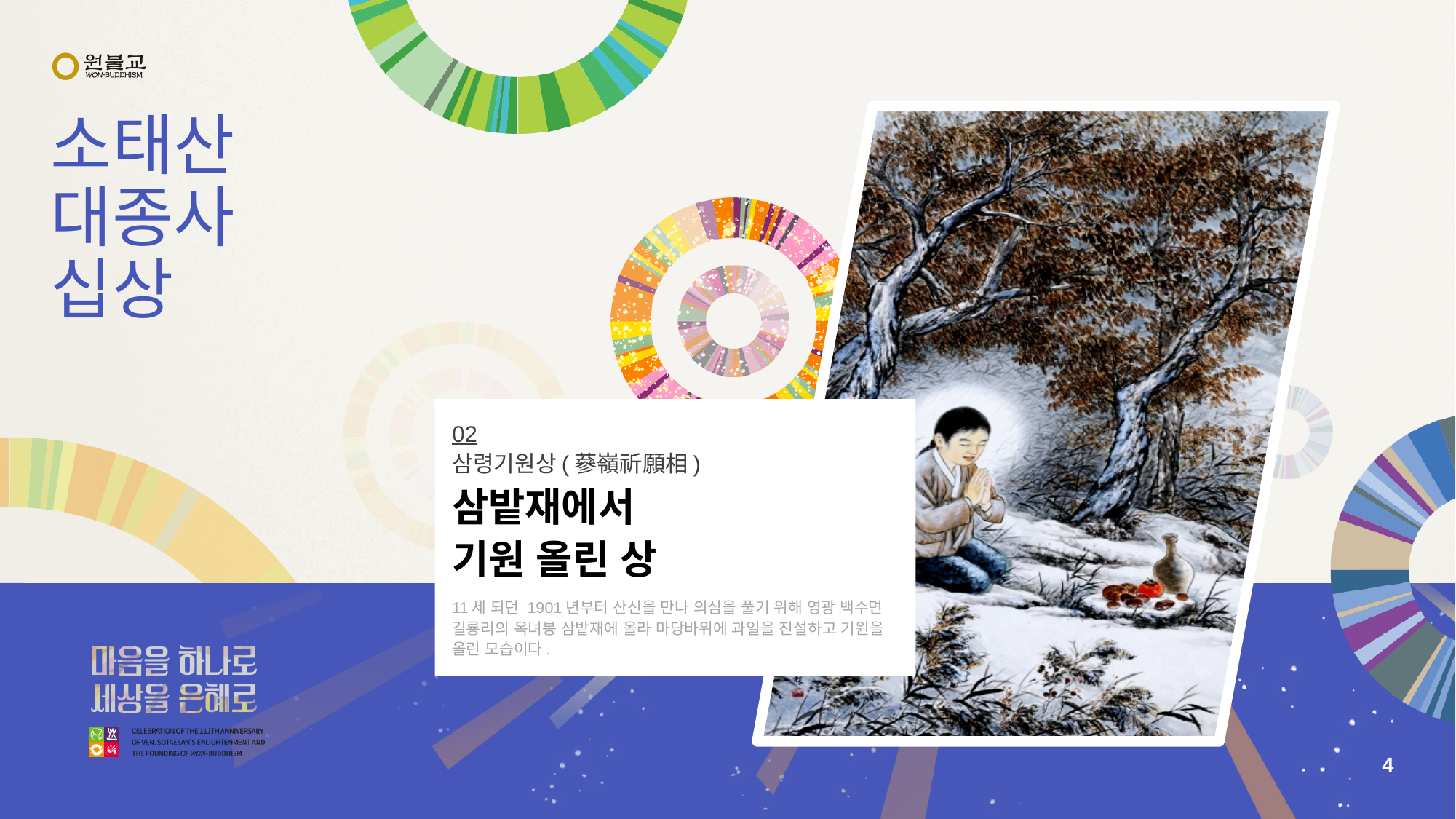

# 소태산 대종사 십상

02
삼령기원상(蔘嶺祈願相)
삼밭재에서
기원 올린 상
11세 되던 1901년부터 산신을 만나 의심을 풀기 위해 영광 백수면 길룡리의 옥녀봉 삼밭재에 올라 마당바위에 과일을 진설하고 기원을 올린 모습이다.
4